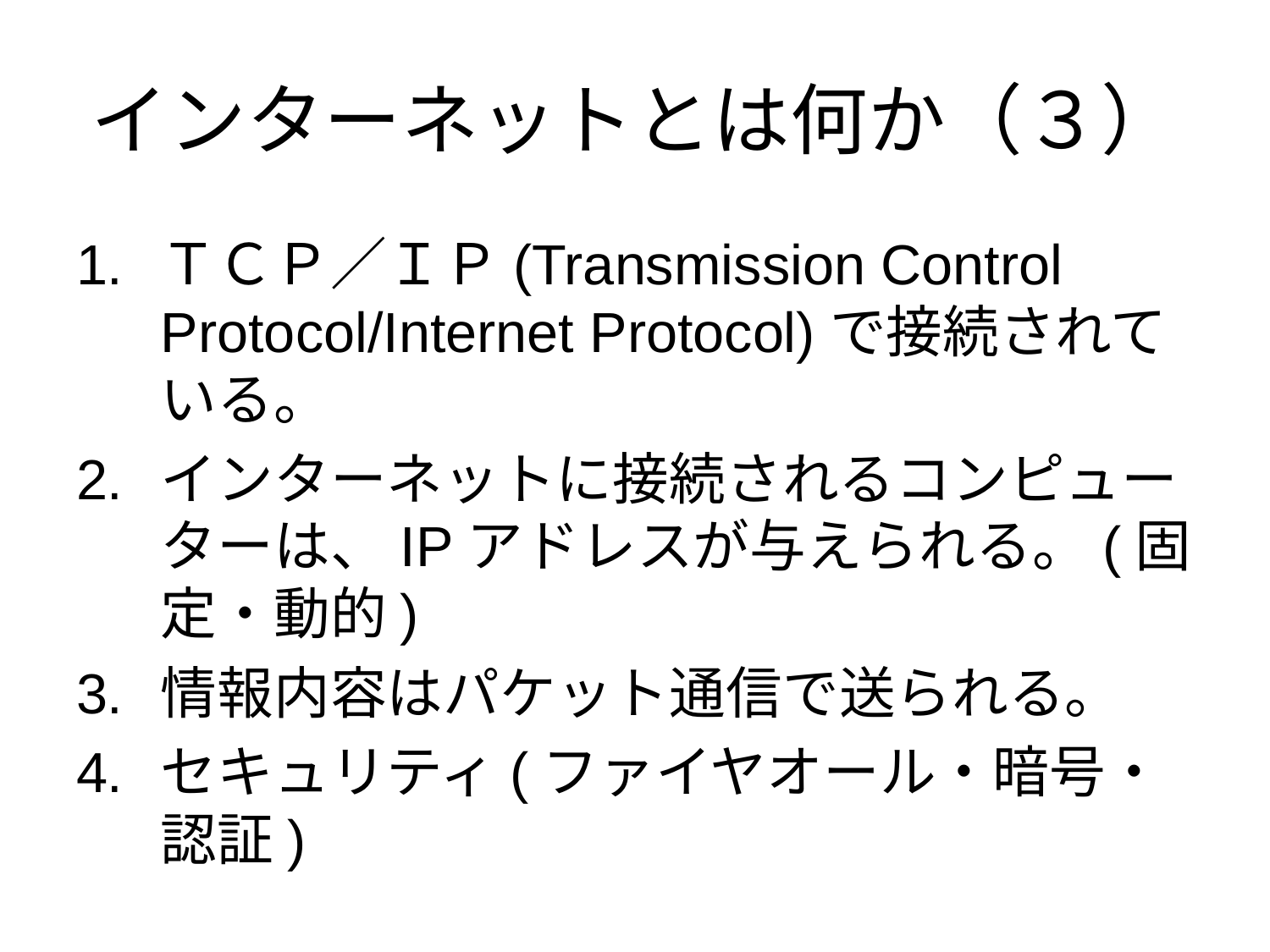

# インターネットとは何か（３）
ＴＣＰ／ＩＰ(Transmission Control Protocol/Internet Protocol)で接続されている。
インターネットに接続されるコンピューターは、IPアドレスが与えられる。(固定・動的)
情報内容はパケット通信で送られる。
セキュリティ(ファイヤオール・暗号・認証)